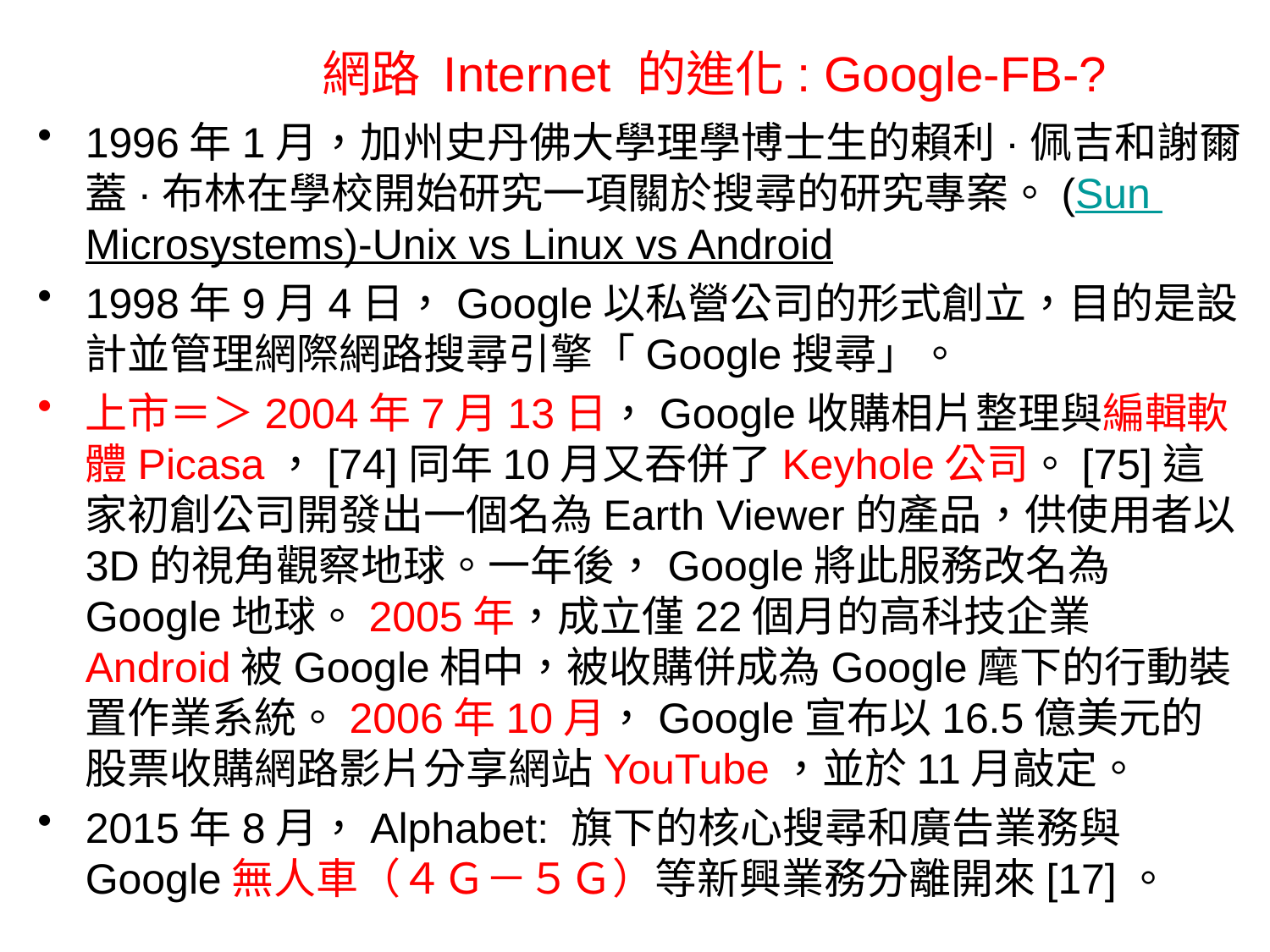

網路 Internet 的進化: Google-FB-?
# 1996年1月，加州史丹佛大學理學博士生的賴利·佩吉和謝爾蓋·布林在學校開始研究一項關於搜尋的研究專案。(Sun Microsystems)-Unix vs Linux vs Android
1998年9月4日，Google以私營公司的形式創立，目的是設計並管理網際網路搜尋引擎「Google搜尋」。
上市＝＞2004年7月13日，Google收購相片整理與編輯軟體Picasa，[74]同年10月又吞併了Keyhole公司。[75]這家初創公司開發出一個名為Earth Viewer的產品，供使用者以3D的視角觀察地球。一年後，Google將此服務改名為Google地球。2005年，成立僅22個月的高科技企業Android被Google相中，被收購併成為Google麾下的行動裝置作業系統。2006年10月，Google宣布以16.5億美元的股票收購網路影片分享網站YouTube，並於11月敲定。
2015年8月，Alphabet: 旗下的核心搜尋和廣告業務與Google無人車（４Ｇ－５Ｇ）等新興業務分離開來[17]。